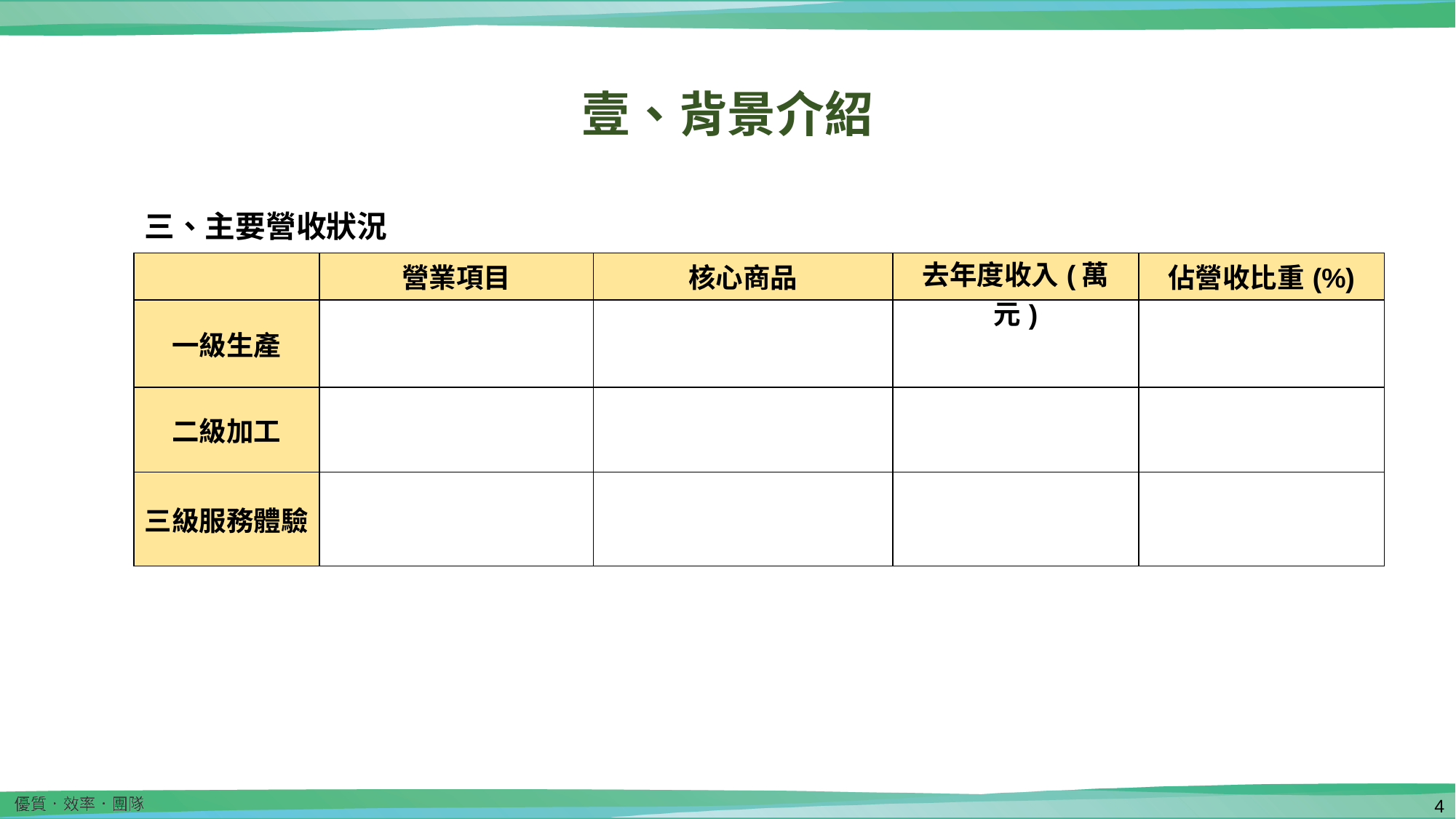

壹、背景介紹
三、主要營收狀況
|  | 營業項目 | 核心商品 | 去年度收入(萬元) | 佔營收比重(%) |
| --- | --- | --- | --- | --- |
| 一級生產 |  |  |  |  |
| 二級加工 |  |  |  |  |
| 三級服務體驗 |  |  |  |  |
4